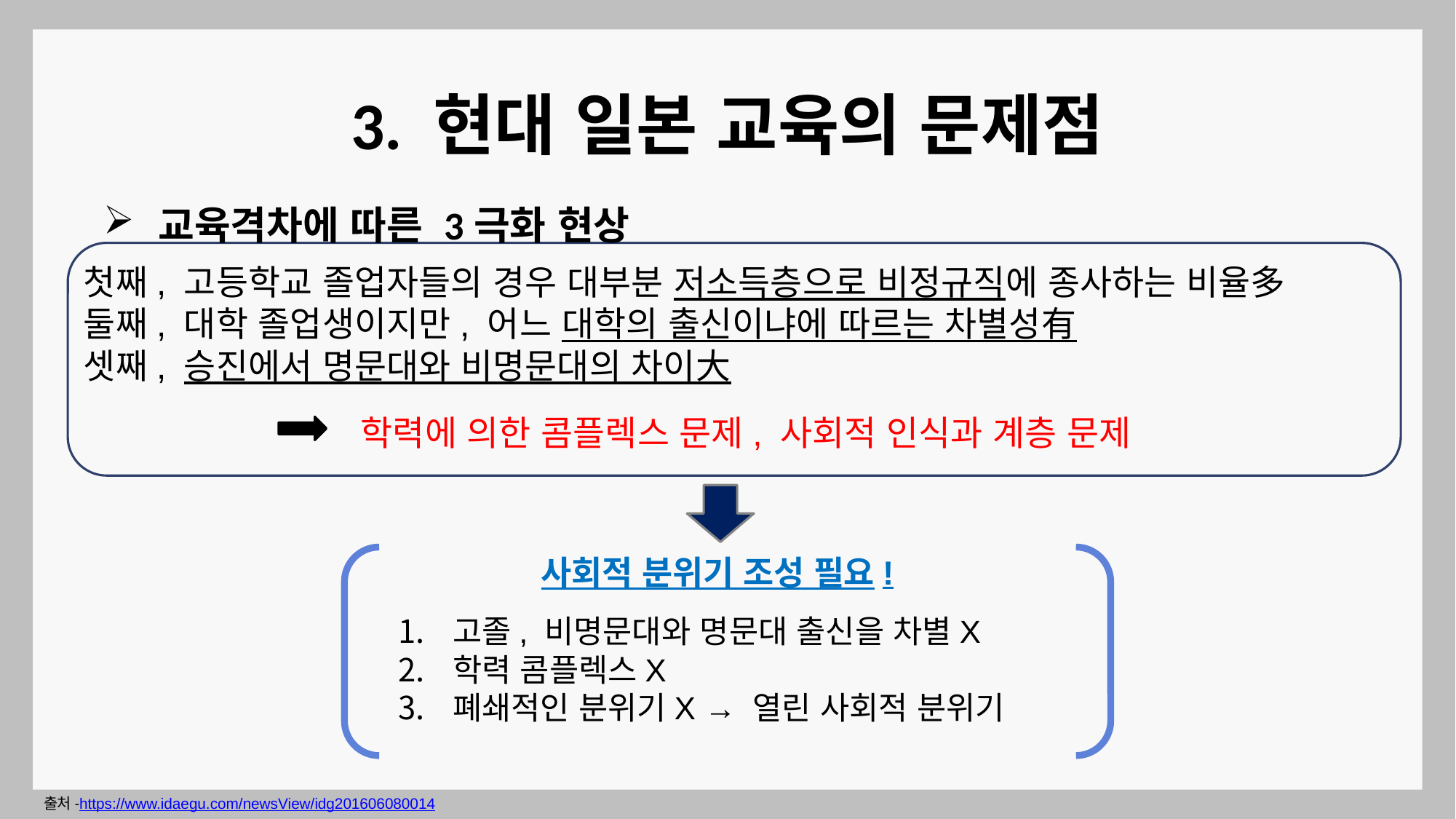

# 3. 현대 일본 교육의 문제점
교육격차에 따른 3극화 현상

첫째, 고등학교 졸업자들의 경우 대부분 저소득층으로 비정규직에 종사하는 비율多
둘째, 대학 졸업생이지만, 어느 대학의 출신이냐에 따르는 차별성有
셋째, 승진에서 명문대와 비명문대의 차이大

학력에 의한 콤플렉스 문제, 사회적 인식과 계층 문제

사회적 분위기 조성 필요!

고졸, 비명문대와 명문대 출신을 차별X
학력 콤플렉스X
폐쇄적인 분위기X → 열린 사회적 분위기
출처-https://www.idaegu.com/newsView/idg201606080014